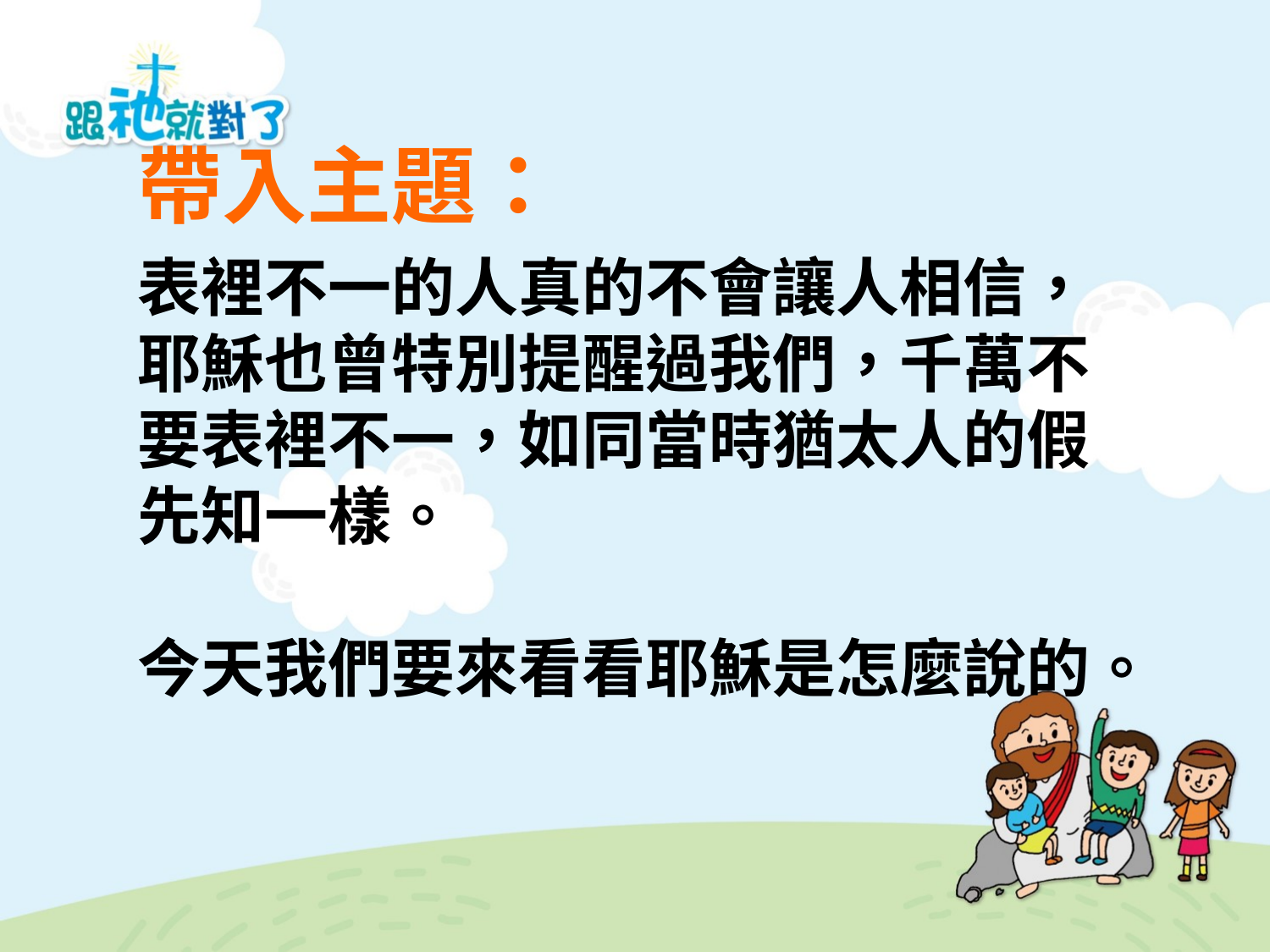

帶入主題：
表裡不一的人真的不會讓人相信，耶穌也曾特別提醒過我們，千萬不要表裡不一，如同當時猶太人的假先知一樣。

今天我們要來看看耶穌是怎麼說的。